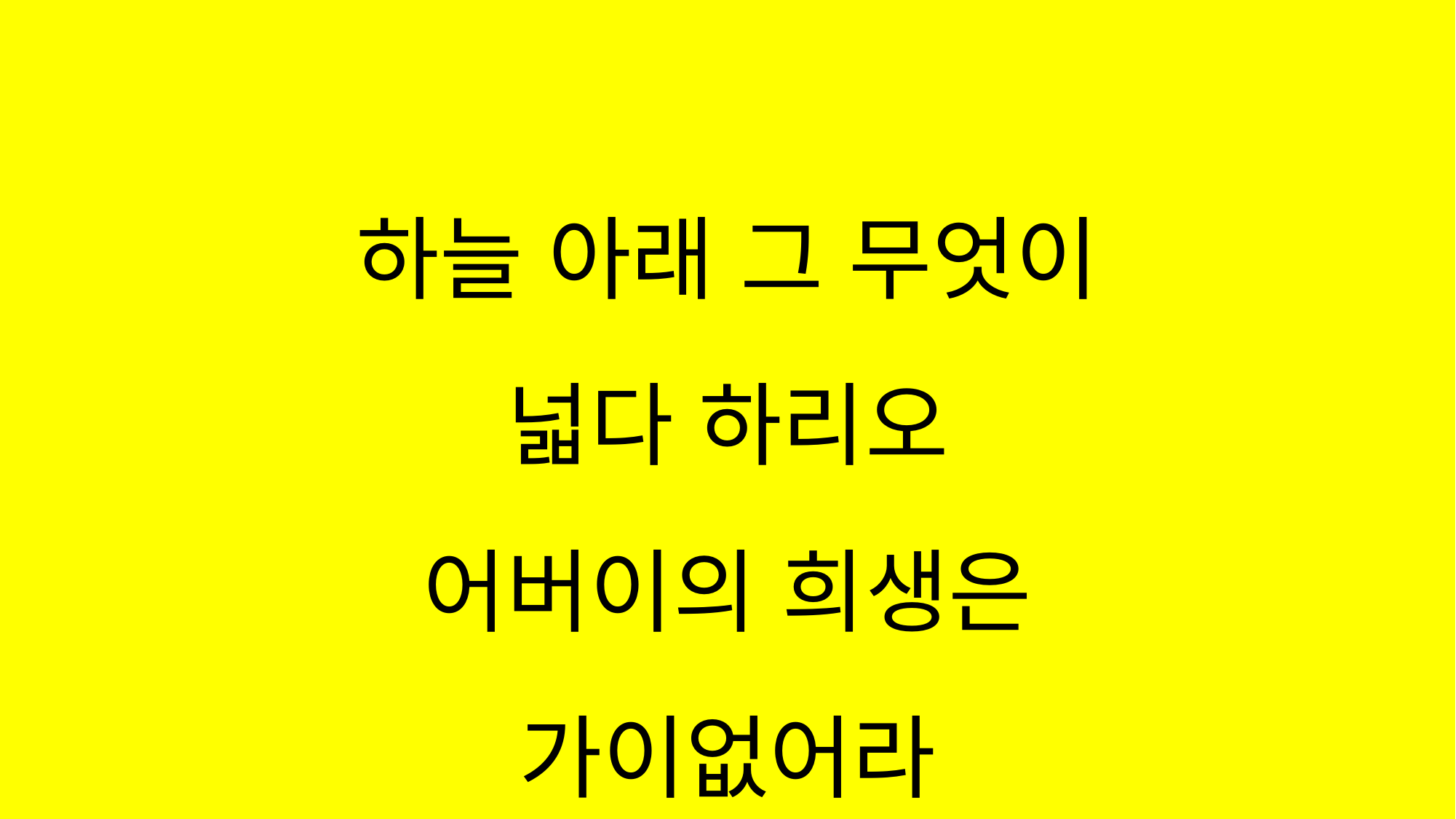

#
하늘 아래 그 무엇이
넓다 하리오
어버이의 희생은
가이없어라